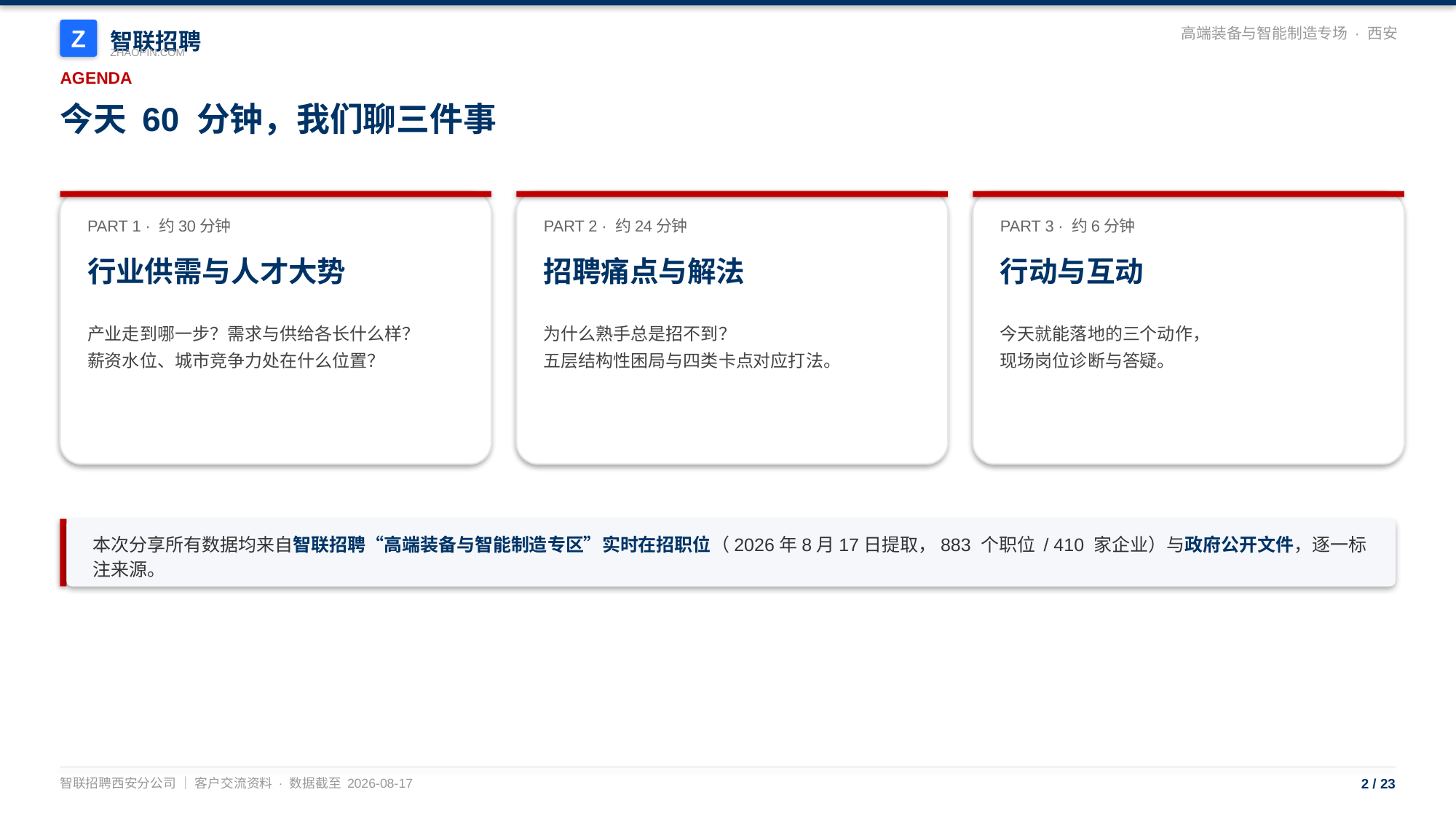

智联招聘
Z
高端装备与智能制造专场 · 西安
ZHAOPIN.COM
AGENDA
今天 60 分钟，我们聊三件事

PART 1 · 约30分钟
PART 2 · 约24分钟
PART 3 · 约6分钟
行业供需与人才大势
招聘痛点与解法
行动与互动
产业走到哪一步？需求与供给各长什么样？
薪资水位、城市竞争力处在什么位置？
为什么熟手总是招不到？
五层结构性困局与四类卡点对应打法。
今天就能落地的三个动作，
现场岗位诊断与答疑。

本次分享所有数据均来自智联招聘“高端装备与智能制造专区”实时在招职位（2026年8月17日提取，883 个职位 / 410 家企业）与政府公开文件，逐一标注来源。

智联招聘西安分公司 ｜ 客户交流资料 · 数据截至 2026-08-17
2 / 23